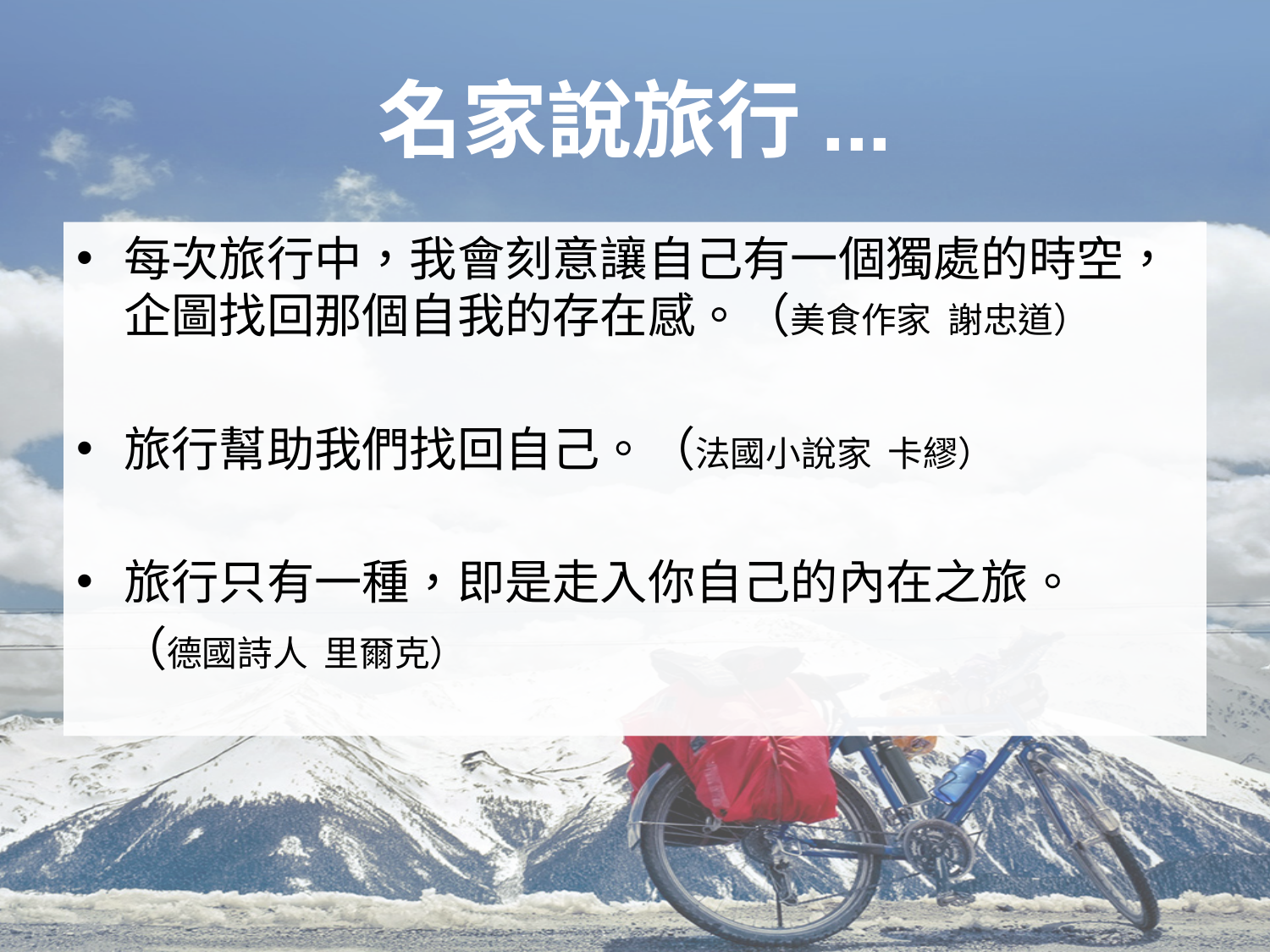

# 名家說旅行...
每次旅行中，我會刻意讓自己有一個獨處的時空，企圖找回那個自我的存在感。（美食作家  謝忠道）

旅行幫助我們找回自己。（法國小說家  卡繆）

旅行只有一種，即是走入你自己的內在之旅。
   （德國詩人  里爾克）